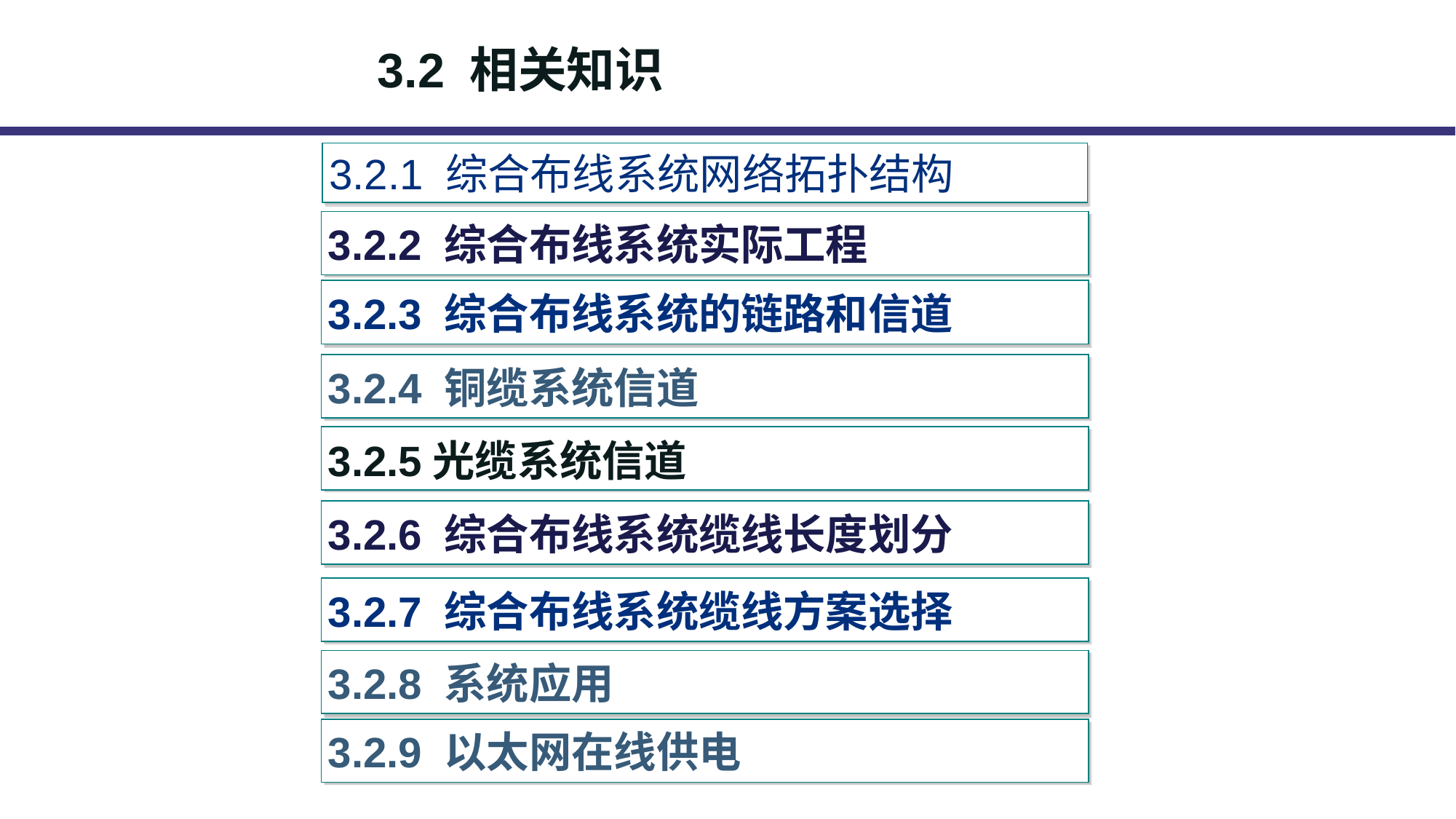

3.2 相关知识
3.2.1 综合布线系统网络拓扑结构
3.2.2 综合布线系统实际工程
3.2.3 综合布线系统的链路和信道
3.2.4 铜缆系统信道
3.2.5光缆系统信道
3.2.6 综合布线系统缆线长度划分
3.2.7 综合布线系统缆线方案选择
3.2.8 系统应用
3.2.9 以太网在线供电